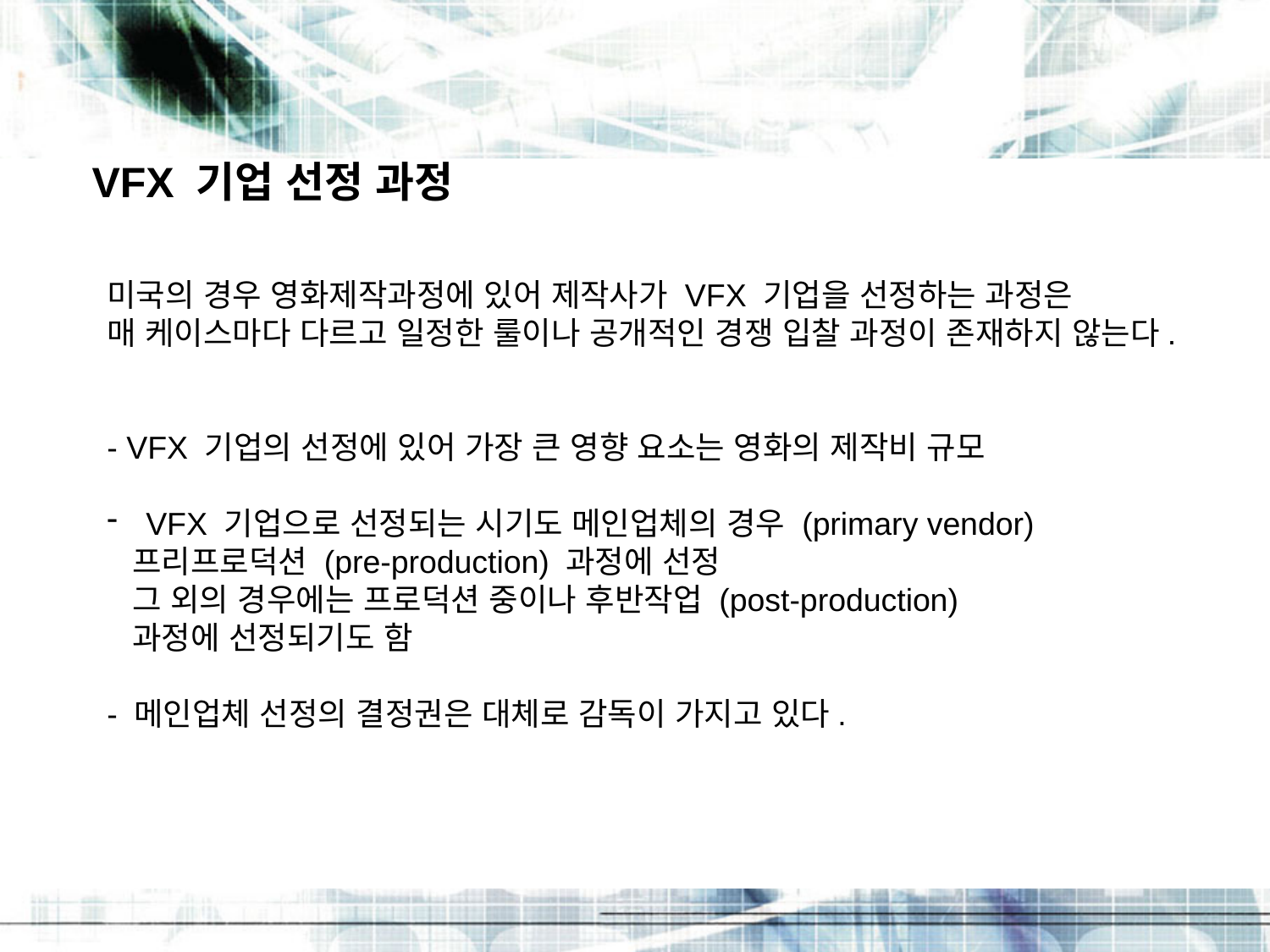

VFX 기업 선정 과정
미국의 경우 영화제작과정에 있어 제작사가 VFX 기업을 선정하는 과정은
매 케이스마다 다르고 일정한 룰이나 공개적인 경쟁 입찰 과정이 존재하지 않는다.

- VFX 기업의 선정에 있어 가장 큰 영향 요소는 영화의 제작비 규모

 VFX 기업으로 선정되는 시기도 메인업체의 경우 (primary vendor)
  프리프로덕션 (pre-production) 과정에 선정
  그 외의 경우에는 프로덕션 중이나 후반작업 (post-production)
  과정에 선정되기도 함

- 메인업체 선정의 결정권은 대체로 감독이 가지고 있다.